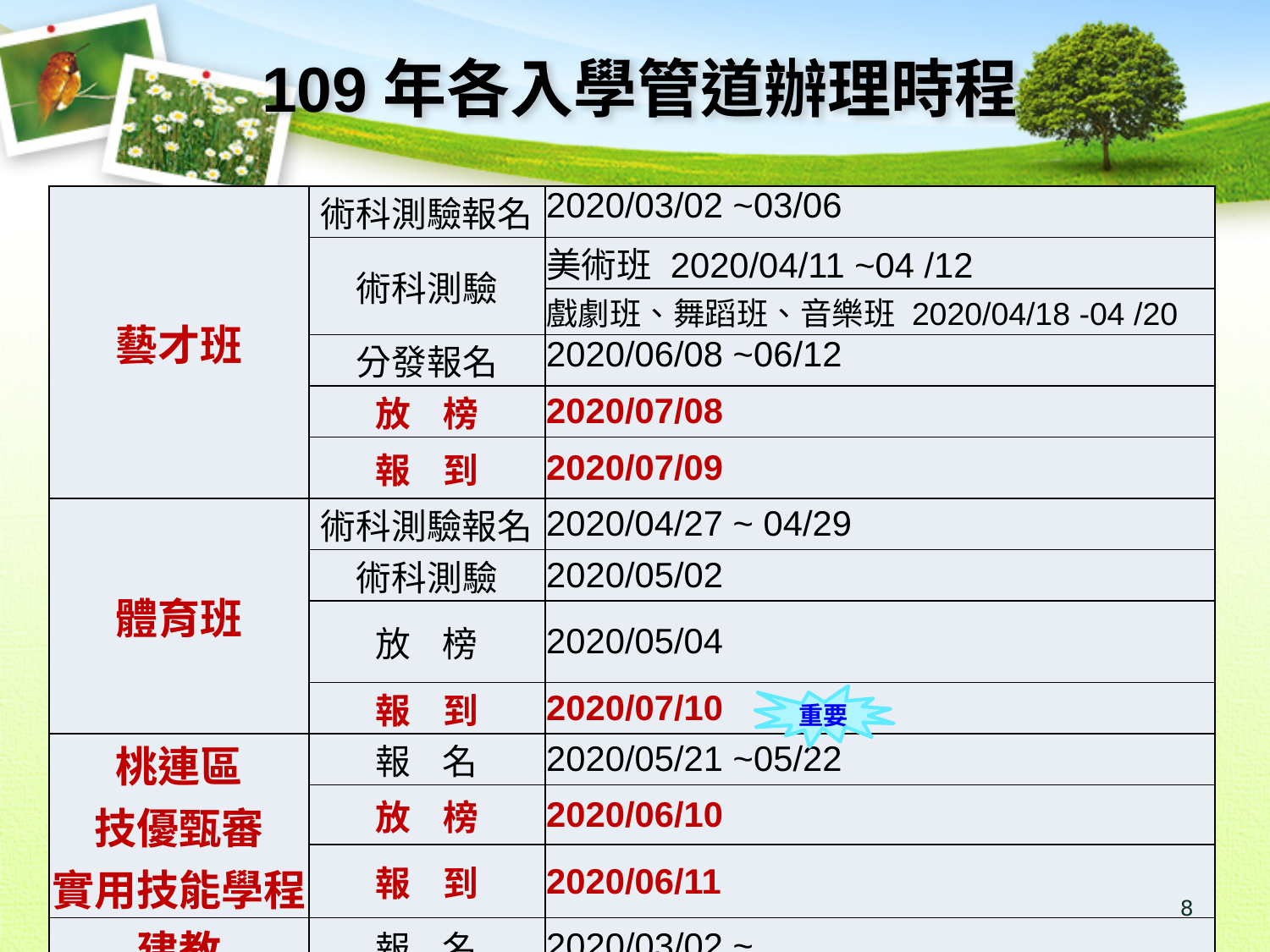

109年各入學管道辦理時程
| 藝才班 | 術科測驗報名 | 2020/03/02 ~03/06 |
| --- | --- | --- |
|  | 術科測驗 | 美術班 2020/04/11 ~04 /12 |
|  |  | 戲劇班、舞蹈班、音樂班 2020/04/18 -04 /20 |
|  | 分發報名 | 2020/06/08 ~06/12 |
|  | 放 榜 | 2020/07/08 |
|  | 報 到 | 2020/07/09 |
| 體育班 | 術科測驗報名 | 2020/04/27 ~ 04/29 |
|  | 術科測驗 | 2020/05/02 |
|  | 放 榜 | 2020/05/04 |
|  | 報 到 | 2020/07/10 |
| 桃連區 技優甄審 實用技能學程 | 報 名 | 2020/05/21 ~05/22 |
|  | 放 榜 | 2020/06/10 |
|  | 報 到 | 2020/06/11 |
| 建教 合作班 | 報 名 | 2020/03/02 ~ |
|  | 報到截止日 | 2020/07/10 |
重要
8